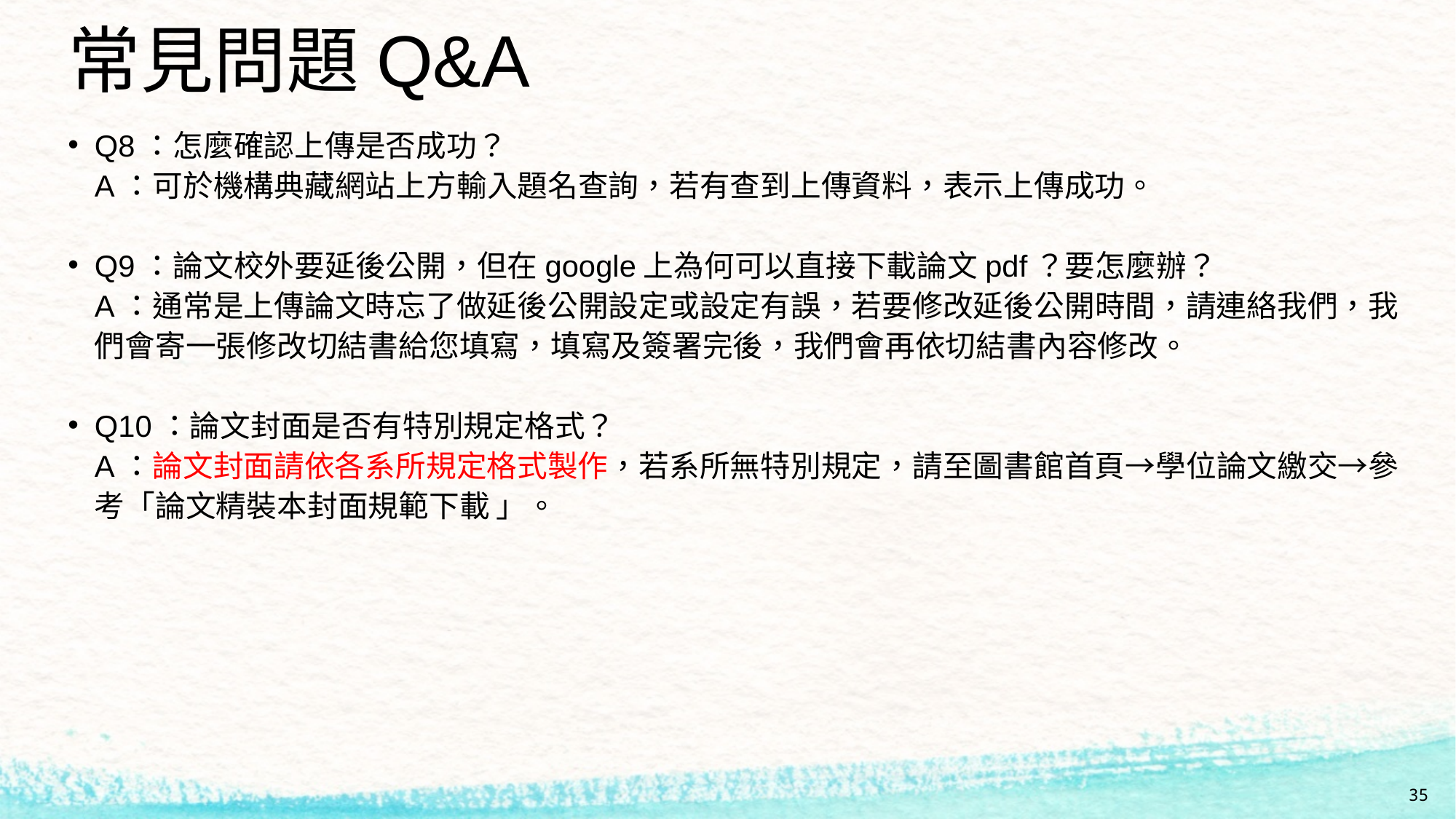

# 常見問題Q&A
Q8：怎麼確認上傳是否成功？
A：可於機構典藏網站上方輸入題名查詢，若有查到上傳資料，表示上傳成功。

Q9：論文校外要延後公開，但在google上為何可以直接下載論文pdf？要怎麼辦？
A：通常是上傳論文時忘了做延後公開設定或設定有誤，若要修改延後公開時間，請連絡我們，我們會寄一張修改切結書給您填寫，填寫及簽署完後，我們會再依切結書內容修改。

Q10：論文封面是否有特別規定格式？
A：論文封面請依各系所規定格式製作，若系所無特別規定，請至圖書館首頁→學位論文繳交→參考「論文精裝本封面規範下載 」。

35